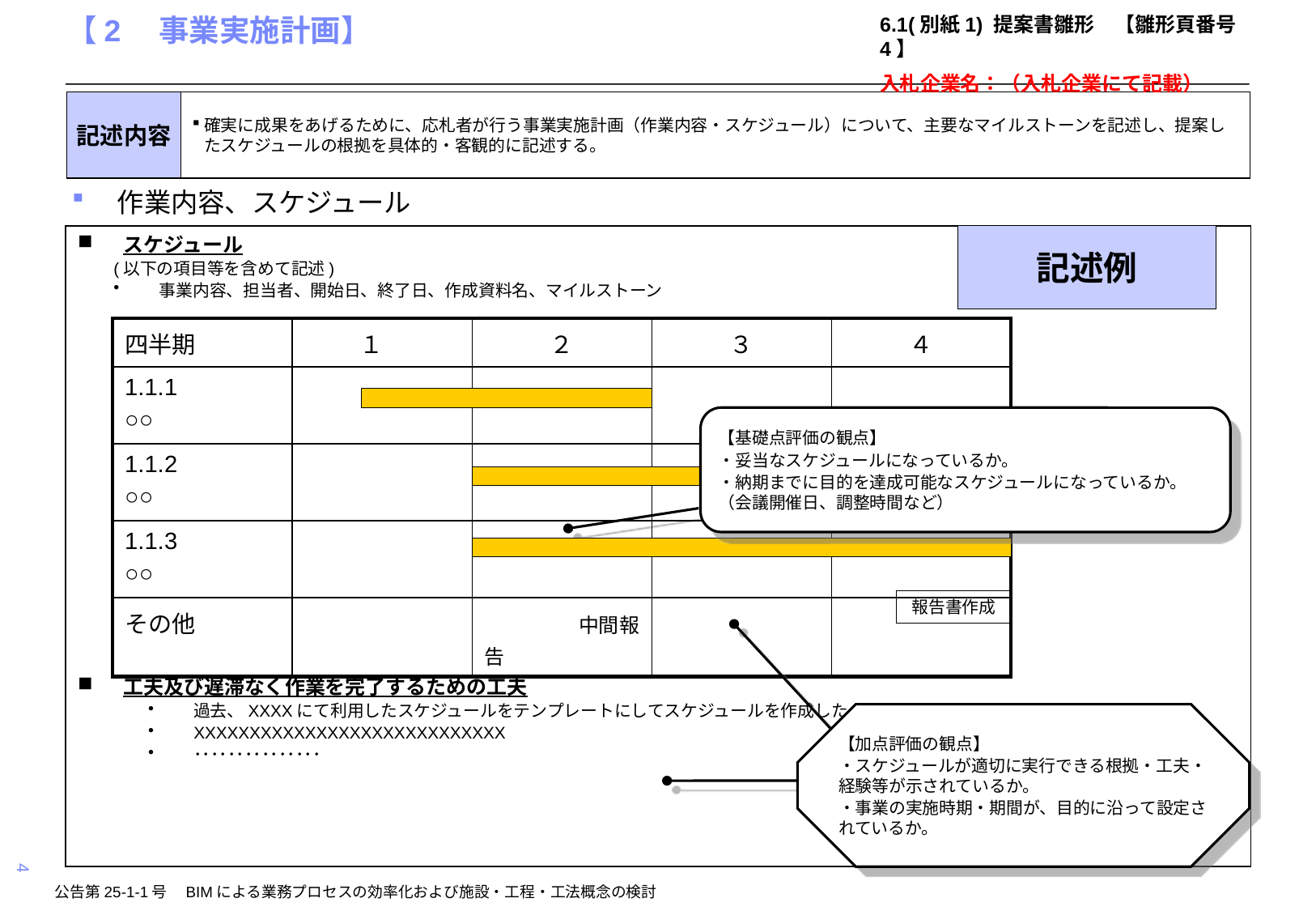

6.1(別紙1) 提案書雛形　【雛形頁番号4】
入札企業名：（入札企業にて記載）
# 【2　事業実施計画】
記述内容
確実に成果をあげるために、応札者が行う事業実施計画（作業内容・スケジュール）について、主要なマイルストーンを記述し、提案したスケジュールの根拠を具体的・客観的に記述する。
作業内容、スケジュール

スケジュール
(以下の項目等を含めて記述)
事業内容、担当者、開始日、終了日、作成資料名、マイルストーン

工夫及び遅滞なく作業を完了するための工夫
過去、XXXXにて利用したスケジュールをテンプレートにしてスケジュールを作成した。
XXXXXXXXXXXXXXXXXXXXXXXXXXXX
･･･････････････

記述例
| 四半期 | １ | ２ | ３ | ４ |
| --- | --- | --- | --- | --- |
| 1.1.1 ○○ |  |  |  |  |
| 1.1.2 ○○ |  |  |  |  |
| 1.1.3 ○○ |  |  |  |  |
| その他 |  | 中間報告 |  |  |

【基礎点評価の観点】
・妥当なスケジュールになっているか。
・納期までに目的を達成可能なスケジュールになっているか。（会議開催日、調整時間など）

報告書作成

【加点評価の観点】
・スケジュールが適切に実行できる根拠・工夫・経験等が示されているか。
・事業の実施時期・期間が、目的に沿って設定されているか。

4